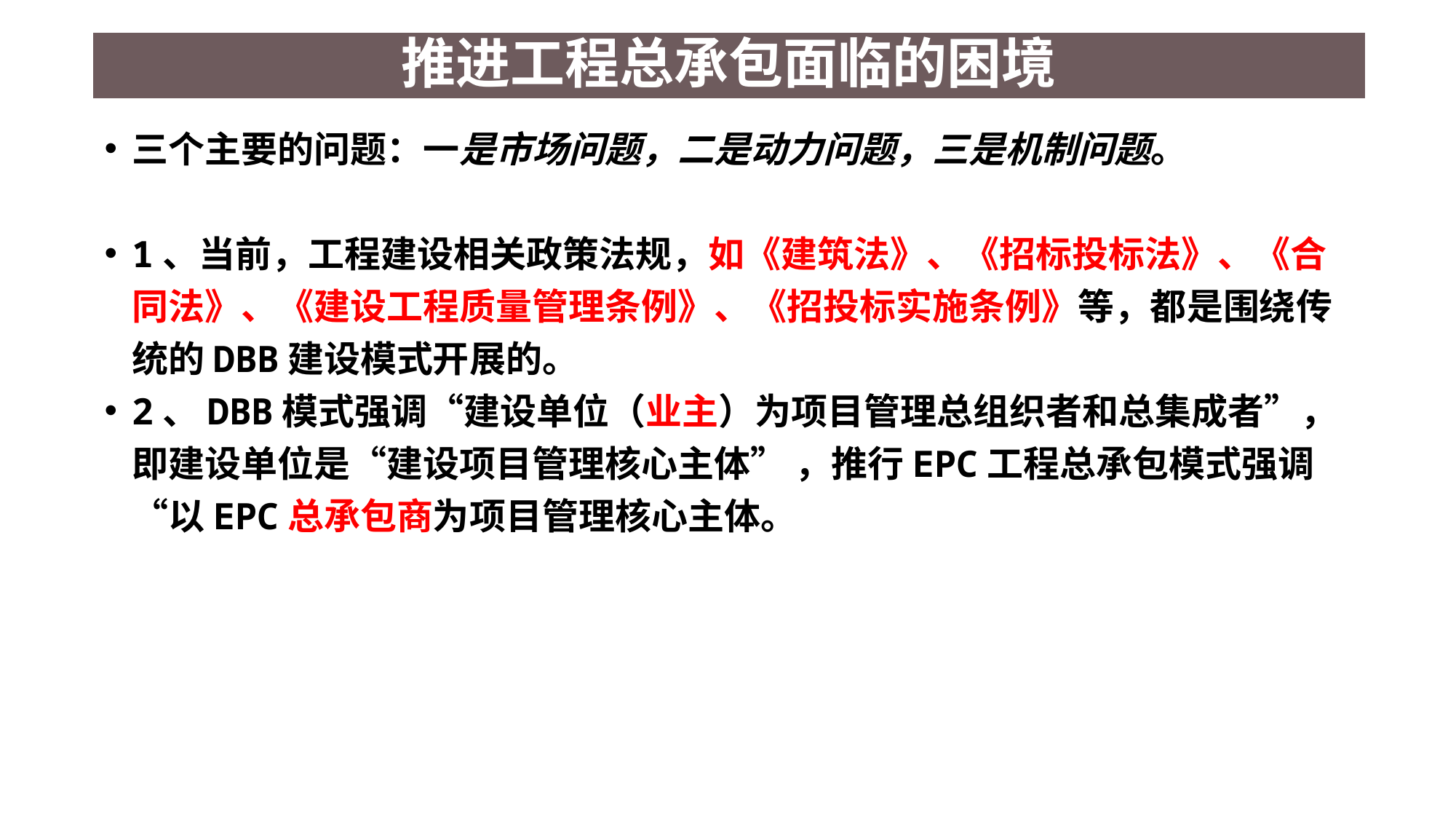

# 推进工程总承包面临的困境
三个主要的问题：一是市场问题，二是动力问题，三是机制问题。

1、当前，工程建设相关政策法规，如《建筑法》、《招标投标法》、《合同法》、《建设工程质量管理条例》、《招投标实施条例》等，都是围绕传统的DBB建设模式开展的。
2、DBB模式强调“建设单位（业主）为项目管理总组织者和总集成者”，即建设单位是“建设项目管理核心主体” ，推行EPC工程总承包模式强调“以EPC总承包商为项目管理核心主体。